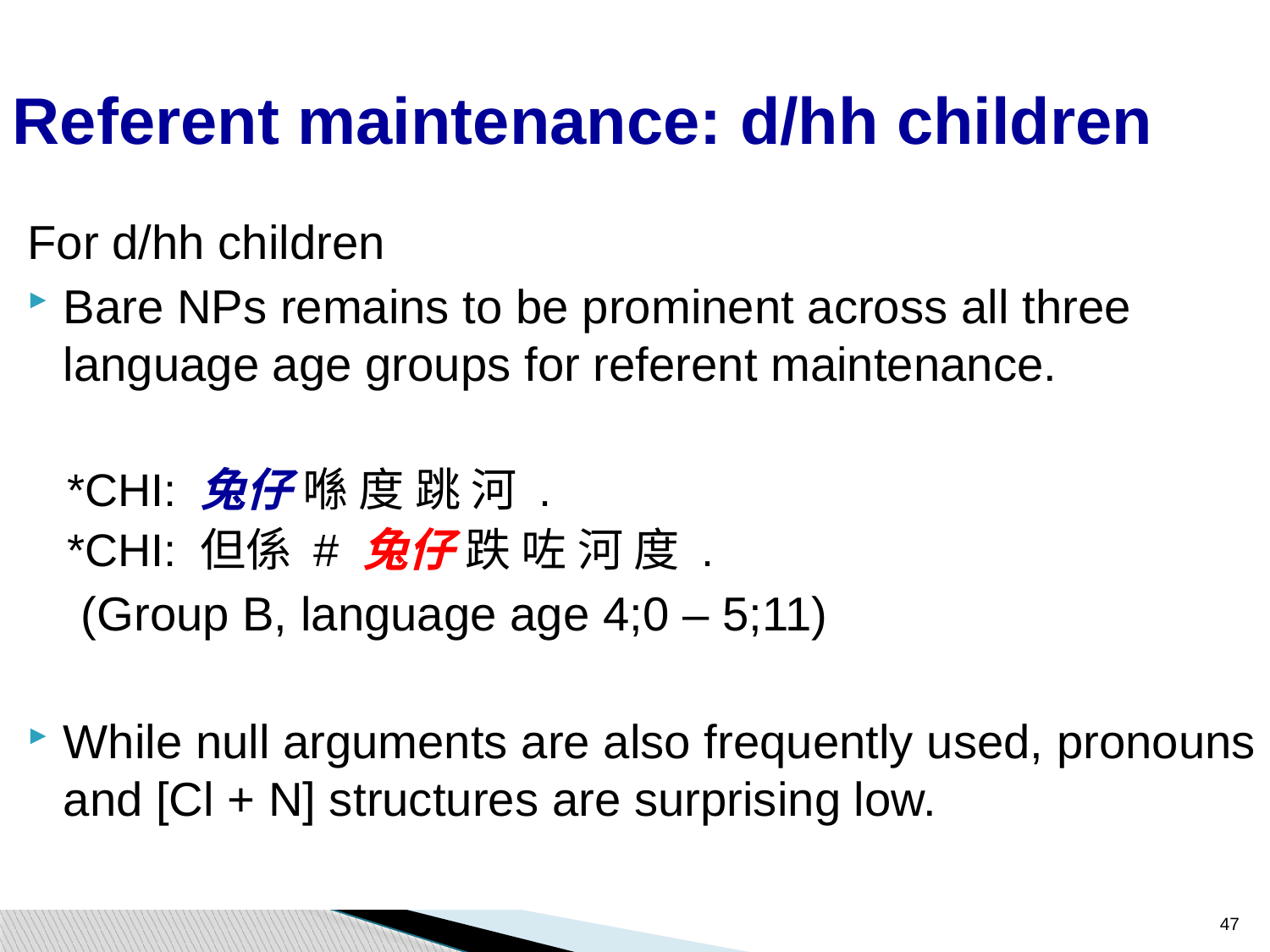

# Referent maintenance: d/hh children
For d/hh children
Bare NPs remains to be prominent across all three language age groups for referent maintenance.

*CHI: 兔仔 喺 度 跳 河 .
*CHI: 但係 # 兔仔 跌 咗 河 度 .
    (Group B, language age 4;0 – 5;11)

While null arguments are also frequently used, pronouns and [Cl + N] structures are surprising low.

47